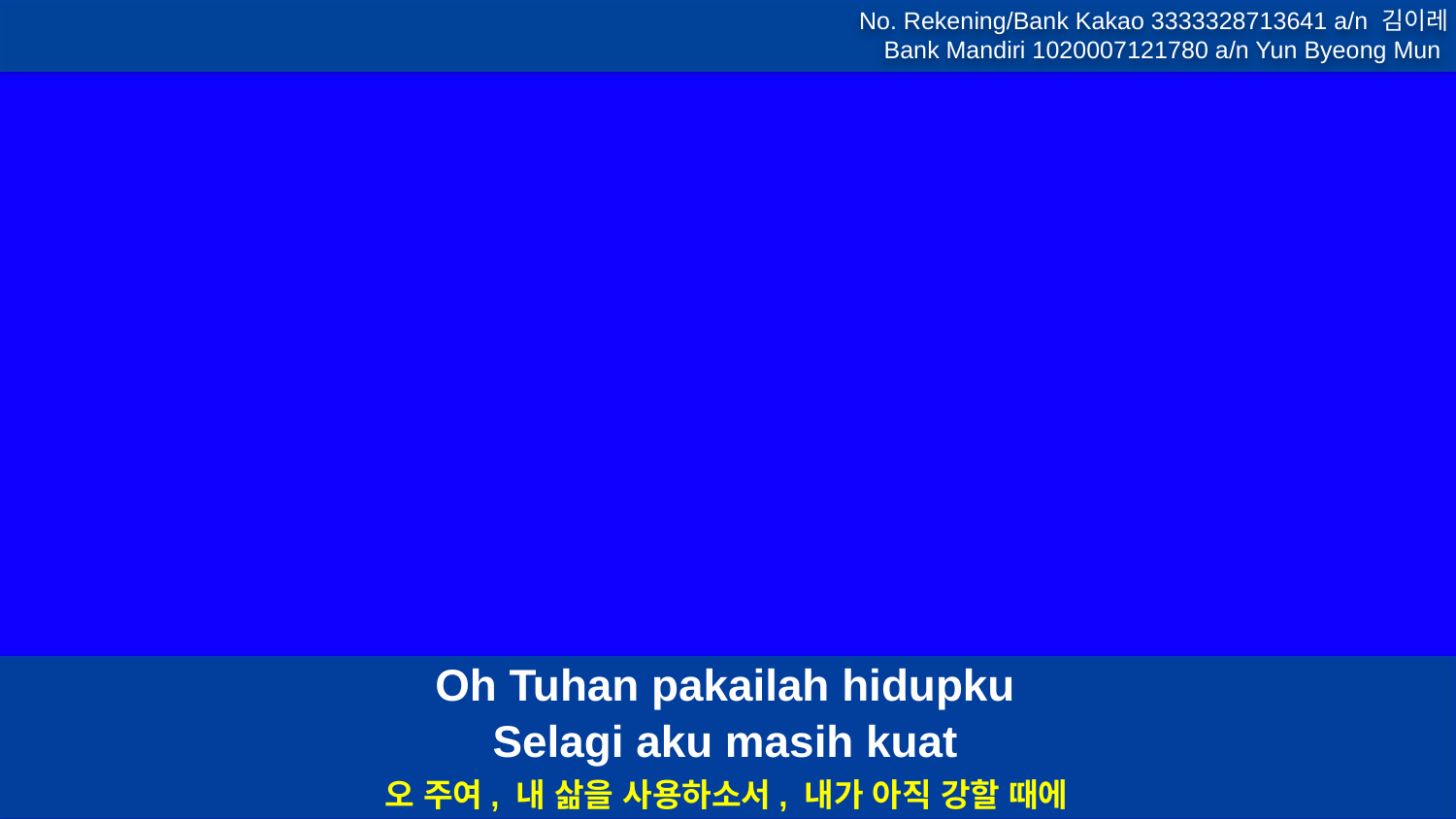

Oh Tuhan pakailah hidupku
Selagi aku masih kuat
오 주여, 내 삶을 사용하소서, 내가 아직 강할 때에